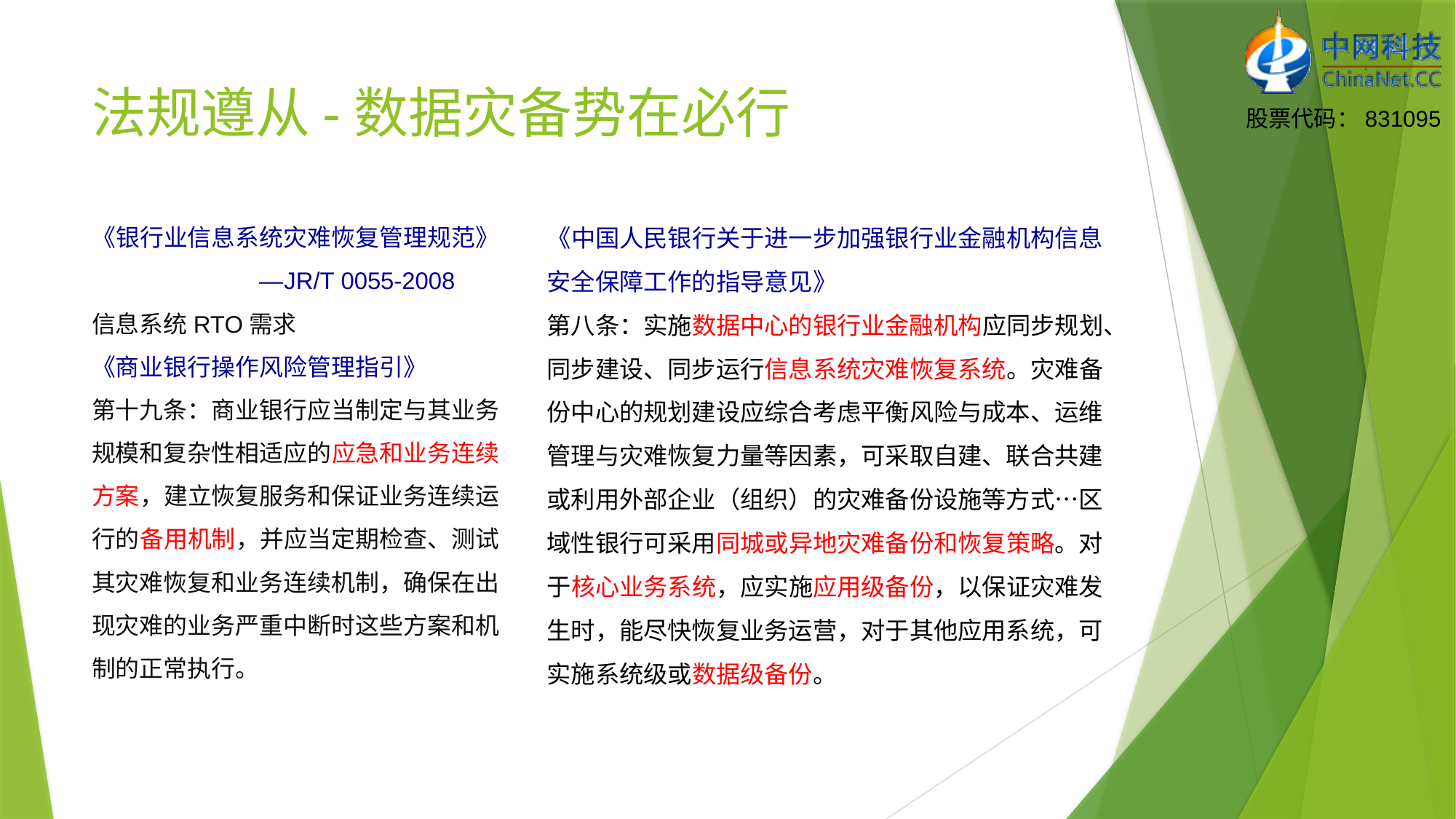

# 法规遵从-数据灾备势在必行
《中国人民银行关于进一步加强银行业金融机构信息安全保障工作的指导意见》
第八条：实施数据中心的银行业金融机构应同步规划、同步建设、同步运行信息系统灾难恢复系统。灾难备份中心的规划建设应综合考虑平衡风险与成本、运维管理与灾难恢复力量等因素，可采取自建、联合共建或利用外部企业（组织）的灾难备份设施等方式…区域性银行可采用同城或异地灾难备份和恢复策略。对于核心业务系统，应实施应用级备份，以保证灾难发生时，能尽快恢复业务运营，对于其他应用系统，可实施系统级或数据级备份。
《银行业信息系统灾难恢复管理规范》
                         —JR/T 0055-2008
信息系统RTO需求
《商业银行操作风险管理指引》
第十九条：商业银行应当制定与其业务规模和复杂性相适应的应急和业务连续方案，建立恢复服务和保证业务连续运行的备用机制，并应当定期检查、测试其灾难恢复和业务连续机制，确保在出现灾难的业务严重中断时这些方案和机制的正常执行。